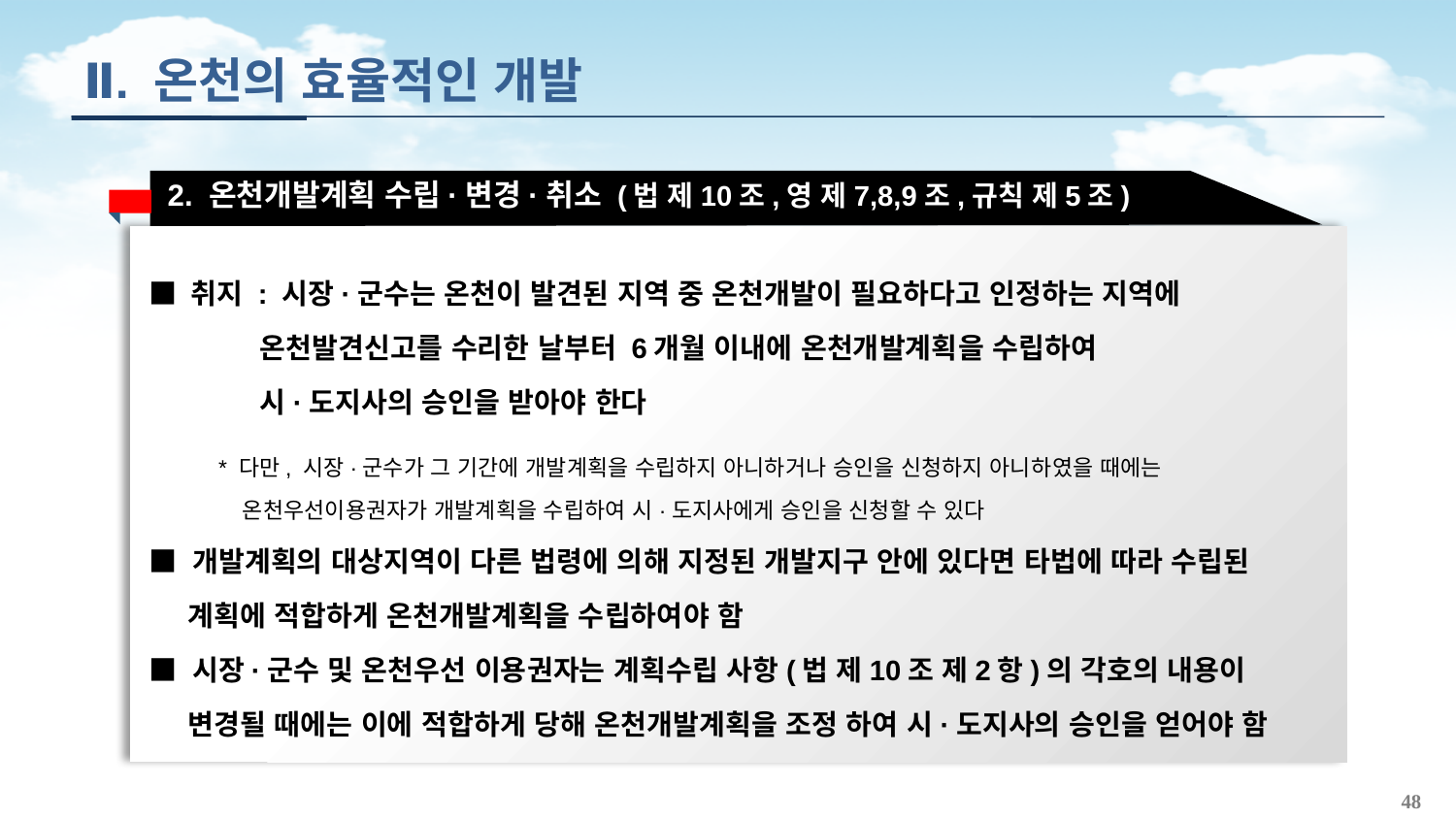

Ⅱ. 온천의 효율적인 개발
2. 온천개발계획 수립·변경·취소 (법 제10조,영 제7,8,9조,규칙 제5조)

■ 취지 : 시장·군수는 온천이 발견된 지역 중 온천개발이 필요하다고 인정하는 지역에
             온천발견신고를 수리한 날부터 6개월 이내에 온천개발계획을 수립하여
             시·도지사의 승인을 받아야 한다

           * 다만, 시장·군수가 그 기간에 개발계획을 수립하지 아니하거나 승인을 신청하지 아니하였을 때에는
              온천우선이용권자가 개발계획을 수립하여 시·도지사에게 승인을 신청할 수 있다
■ 개발계획의 대상지역이 다른 법령에 의해 지정된 개발지구 안에 있다면 타법에 따라 수립된
    계획에 적합하게 온천개발계획을 수립하여야 함
■ 시장·군수 및 온천우선 이용권자는 계획수립 사항(법 제10조 제2항)의 각호의 내용이
    변경될 때에는 이에 적합하게 당해 온천개발계획을 조정 하여 시·도지사의 승인을 얻어야 함
48